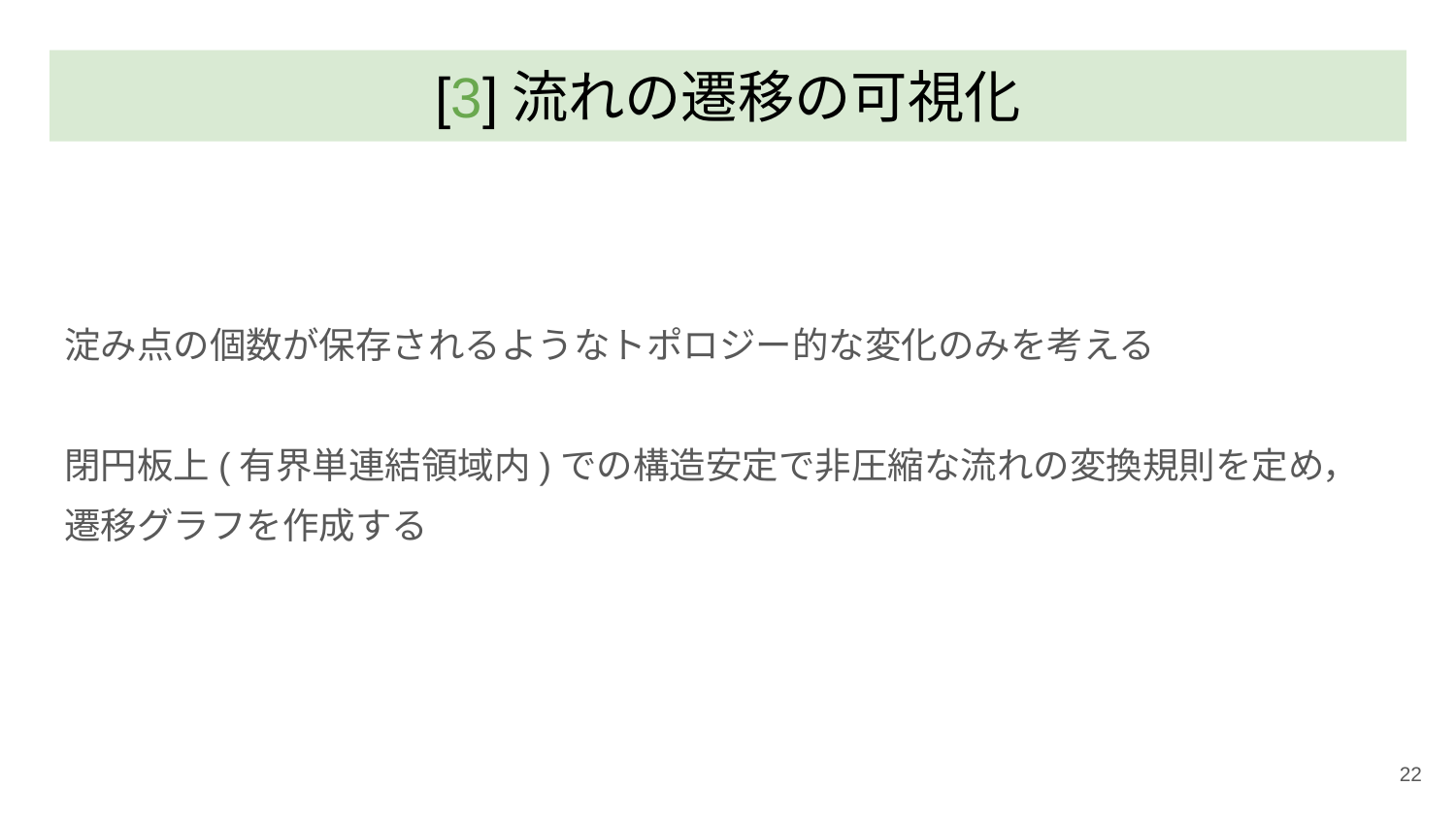

# [3]流れの遷移の可視化
淀み点の個数が保存されるようなトポロジー的な変化のみを考える

閉円板上(有界単連結領域内)での構造安定で非圧縮な流れの変換規則を定め，
遷移グラフを作成する

22